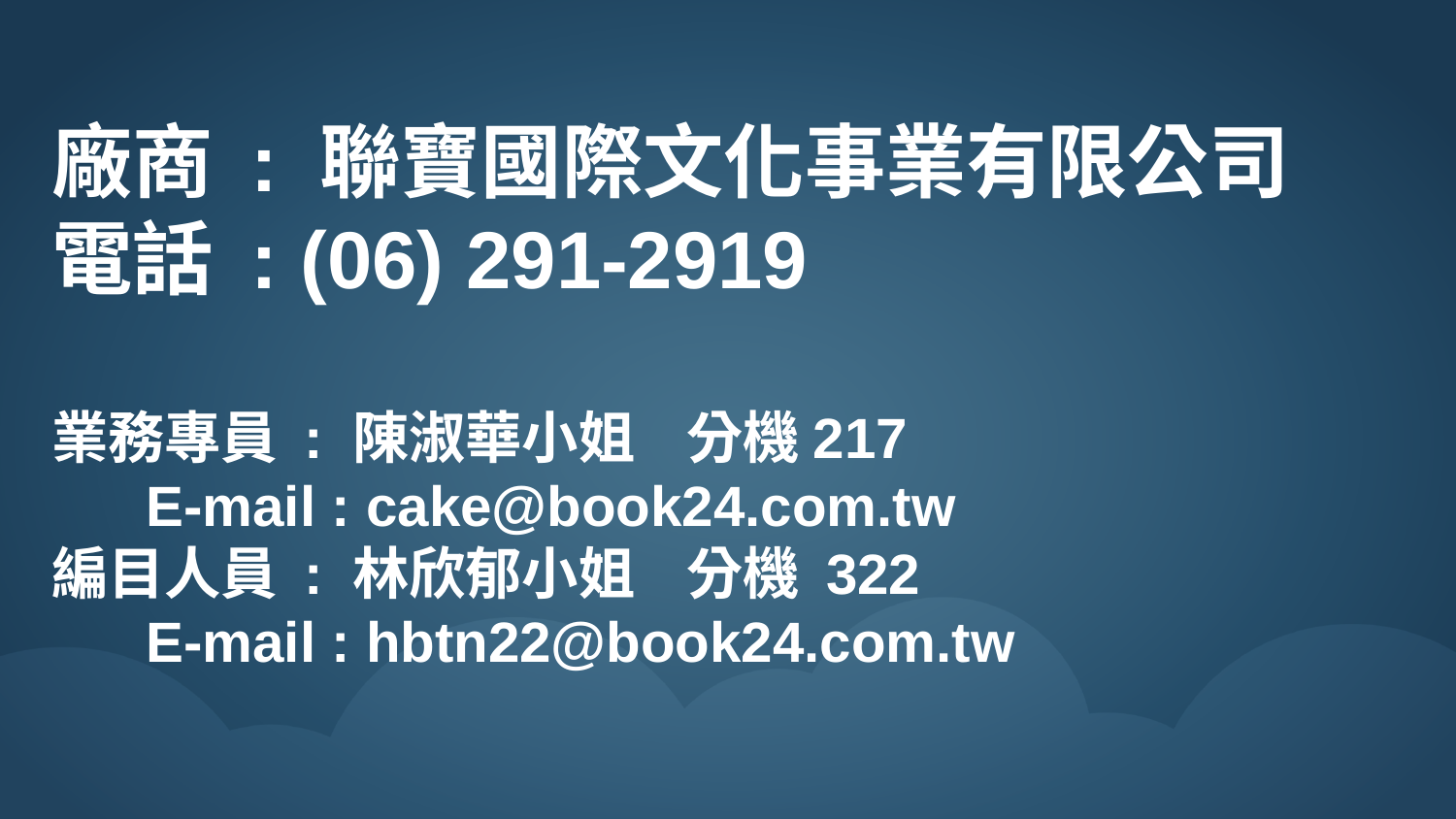

廠商 : 聯寶國際文化事業有限公司
電話 : (06) 291-2919

業務專員 : 陳淑華小姐    分機217                                    E-mail : cake@book24.com.tw
編目人員 : 林欣郁小姐    分機 322                                   E-mail : hbtn22@book24.com.tw